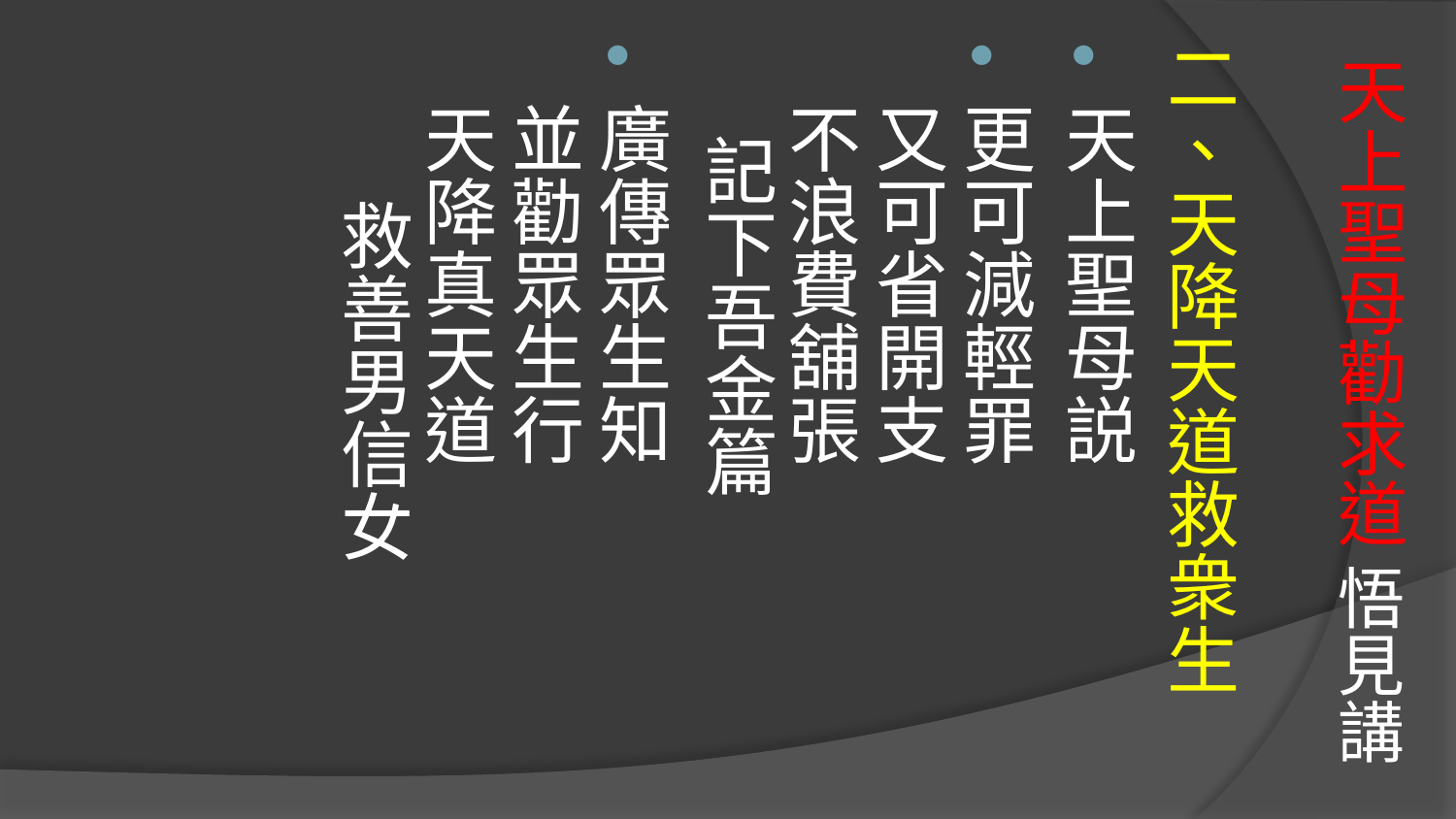

二、天降天道救衆生
天上聖母説
更可減輕罪                 又可省開支
不浪費舖張                      記下吾金篇
廣傳眾生知                  並勸眾生行
天降真天道                          救善男信女

# 天上聖母勸求道 悟見講